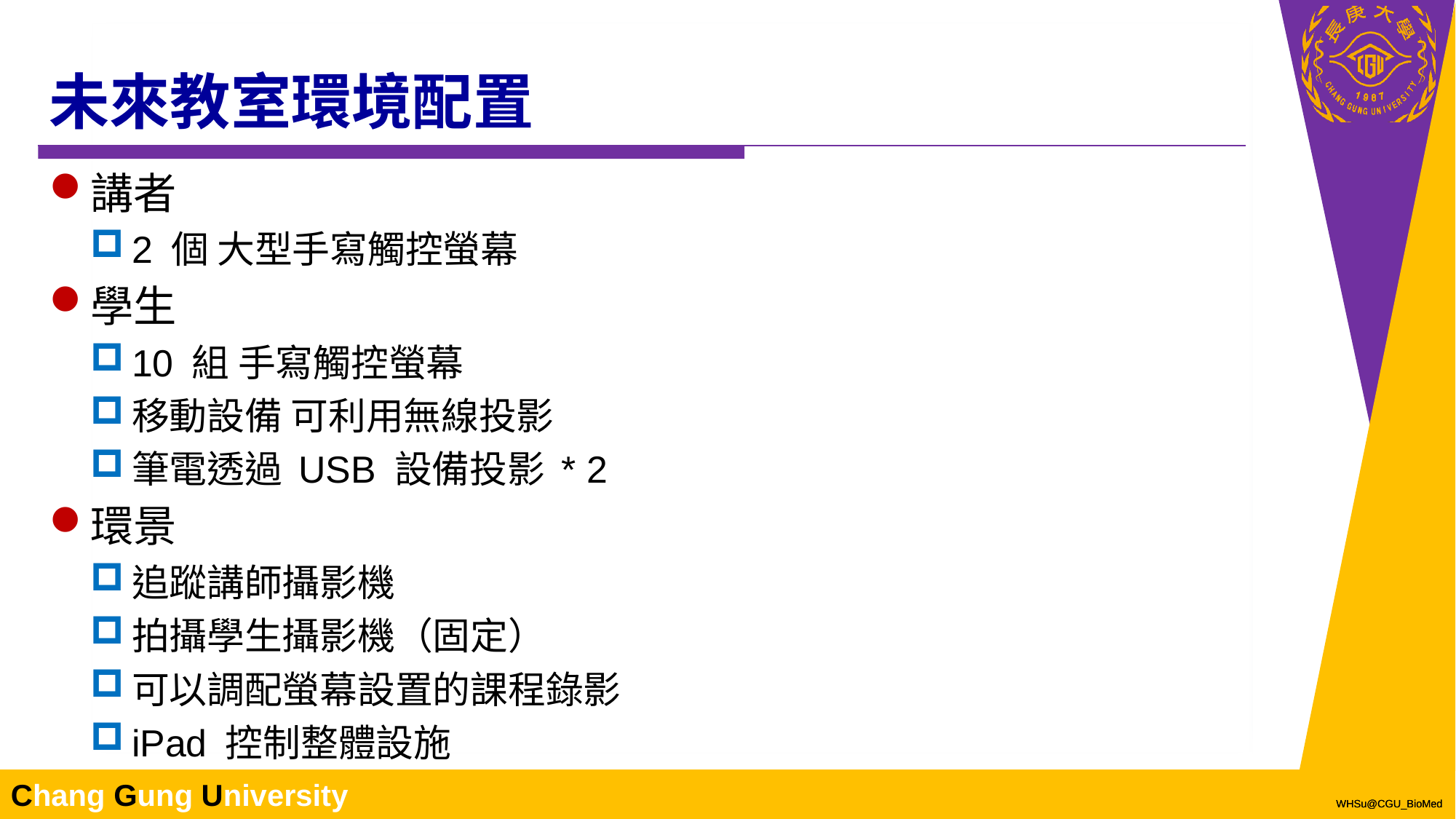

# 未來教室環境配置
講者
2 個 大型手寫觸控螢幕
學生
10 組 手寫觸控螢幕
移動設備 可利用無線投影
筆電透過 USB 設備投影 * 2
環景
追蹤講師攝影機
拍攝學生攝影機（固定）
可以調配螢幕設置的課程錄影
iPad 控制整體設施